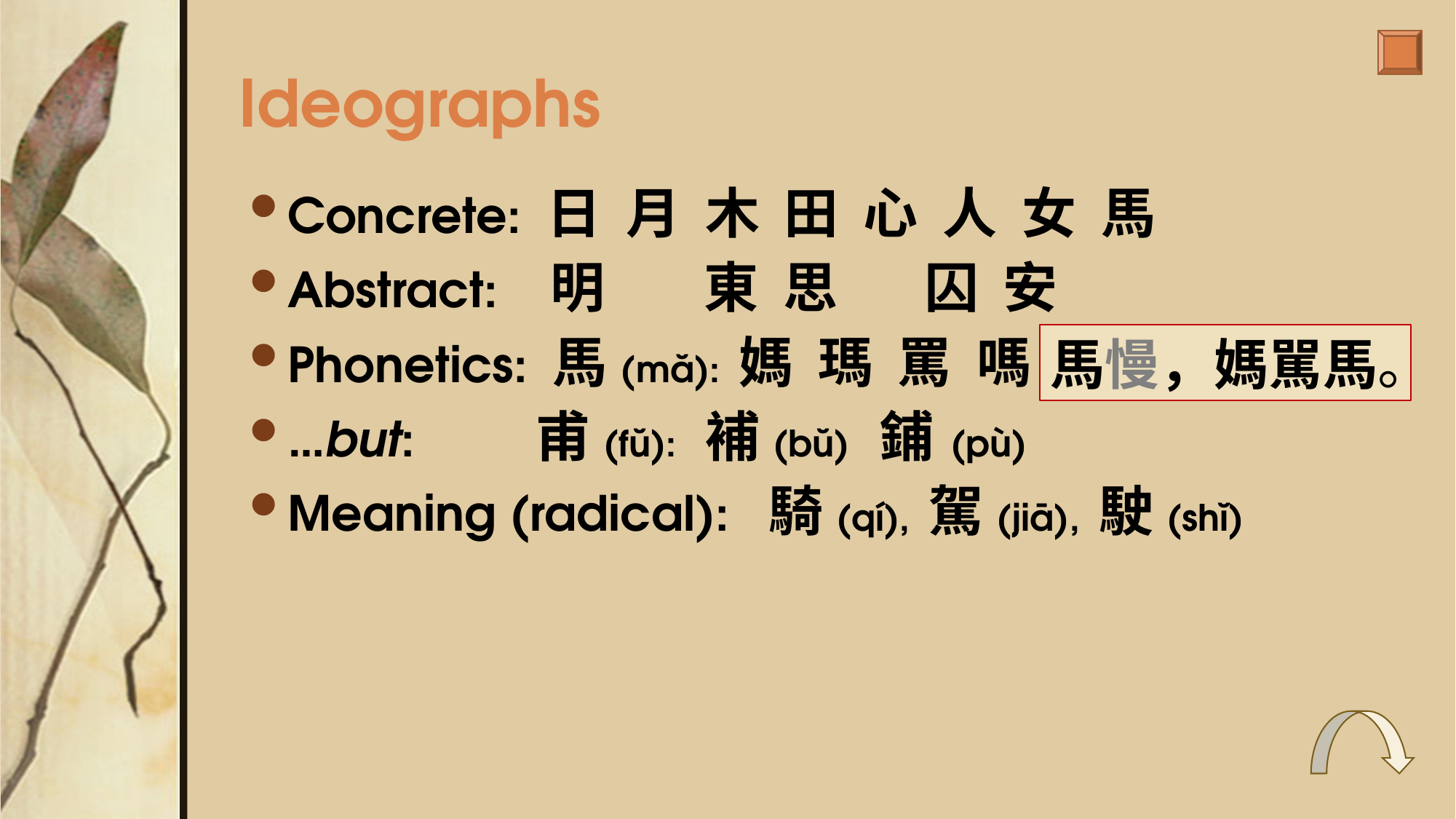

# Ideographs
Concrete: 日  月  木  田  心  人  女  馬
Abstract:   明        東  思       囚  安
Phonetics: 馬(mă): 媽  瑪  罵  嗎
…but:        甫(fŭ):  補(bŭ)  鋪 (pù)
Meaning (radical):  騎(qí), 駕(jiā), 駛(shĭ)
馬慢，媽駡馬。